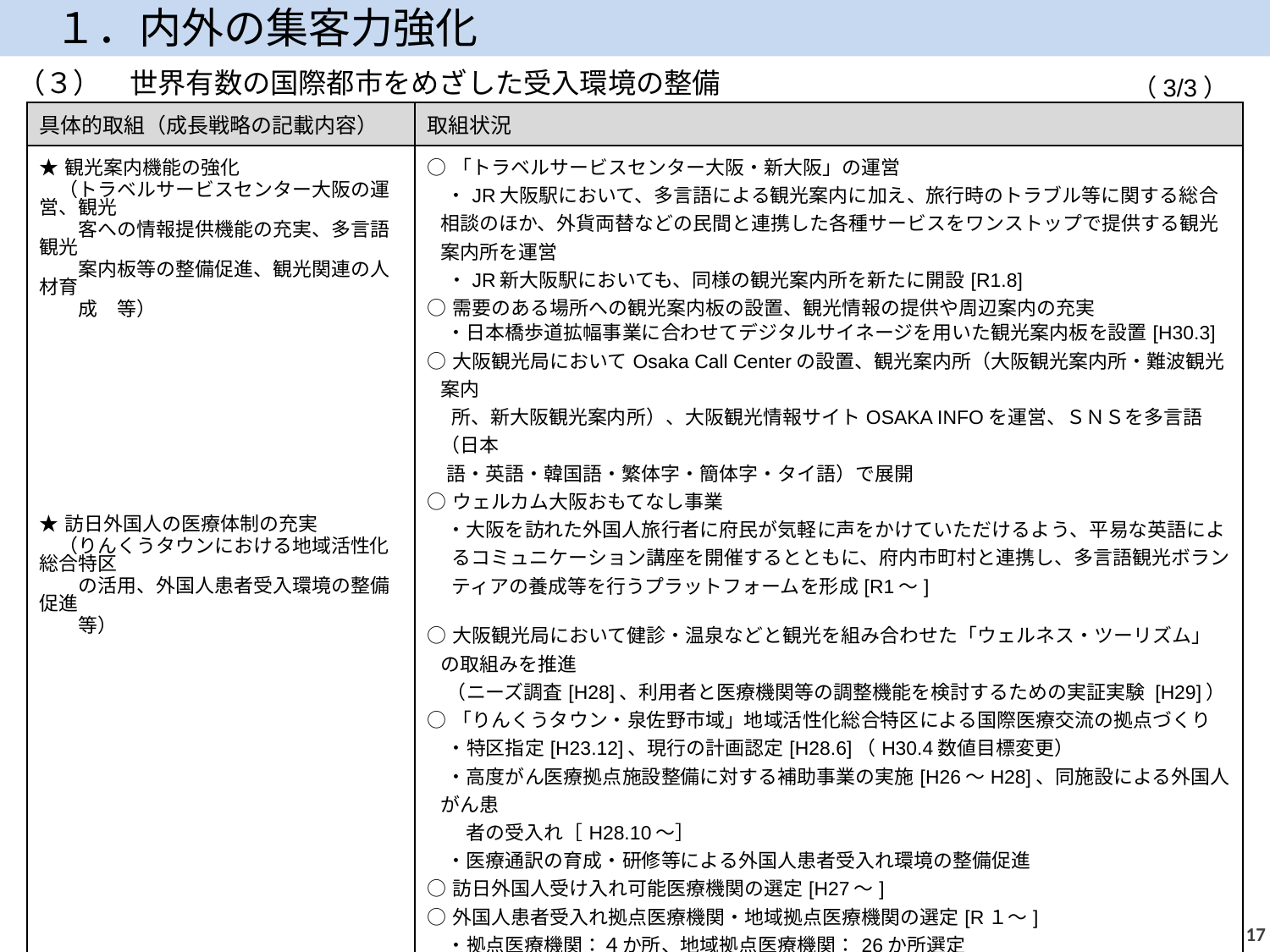

１．内外の集客力強化
（３）　世界有数の国際都市をめざした受入環境の整備
（3/3）
| 具体的取組（成長戦略の記載内容） | 取組状況 |
| --- | --- |
| ★観光案内機能の強化 　（トラベルサービスセンター大阪の運営、観光 　　客への情報提供機能の充実、多言語観光　 　　案内板等の整備促進、観光関連の人材育 　　成　等） ★訪日外国人の医療体制の充実 　（りんくうタウンにおける地域活性化総合特区 　　の活用、外国人患者受入環境の整備促進　 　　等） | ○「トラベルサービスセンター大阪・新大阪」の運営 　・JR大阪駅において、多言語による観光案内に加え、旅行時のトラブル等に関する総合相談のほか、外貨両替などの民間と連携した各種サービスをワンストップで提供する観光案内所を運営 　・JR新大阪駅においても、同様の観光案内所を新たに開設[R1.8] ○需要のある場所への観光案内板の設置、観光情報の提供や周辺案内の充実 　・日本橋歩道拡幅事業に合わせてデジタルサイネージを用いた観光案内板を設置[H30.3] ○大阪観光局においてOsaka Call Centerの設置、観光案内所（大阪観光案内所・難波観光案内　 　 所、新大阪観光案内所）、大阪観光情報サイトOSAKA INFOを運営、ＳＮＳを多言語（日本 語・英語・韓国語・繁体字・簡体字・タイ語）で展開 ○ウェルカム大阪おもてなし事業 　・大阪を訪れた外国人旅行者に府民が気軽に声をかけていただけるよう、平易な英語によるコミュニケーション講座を開催するとともに、府内市町村と連携し、多言語観光ボランティアの養成等を行うプラットフォームを形成[R1～] ○大阪観光局において健診・温泉などと観光を組み合わせた「ウェルネス・ツーリズム」の取組みを推進 　（ニーズ調査[H28]、利用者と医療機関等の調整機能を検討するための実証実験 [H29]） ○「りんくうタウン・泉佐野市域」地域活性化総合特区による国際医療交流の拠点づくり 　・特区指定[H23.12]、現行の計画認定[H28.6]（H30.4数値目標変更） 　・高度がん医療拠点施設整備に対する補助事業の実施[H26～H28]、同施設による外国人がん患 　　者の受入れ［H28.10～］　 　・医療通訳の育成・研修等による外国人患者受入れ環境の整備促進 ○訪日外国人受け入れ可能医療機関の選定[H27～] ○外国人患者受入れ拠点医療機関・地域拠点医療機関の選定[R１～] 　・拠点医療機関：４か所、地域拠点医療機関：26か所選定 ○大阪府外国人医療対策会議の実施[R１～] ○外国人患者に関する実態調査の実施[H30～] ○多言語遠隔医療通訳サービスの実施[R１～] 　・24時間365日対応 　・５か国語（英語、中国語、韓国語、スペイン語、ポルトガル語）対応 ※11/１～平日日中（９時～17時半）のみベトナム語、タガログ語を試験的にサービス実施 〇医療機関向けワンストップ相談窓口（大阪府トラブル相談窓口）の設置【R1～】 　・大阪府は、平日日中の窓口設置、平日夜間及び土・日祝については、厚労省が全国一律の窓口を 　　設置 |
17